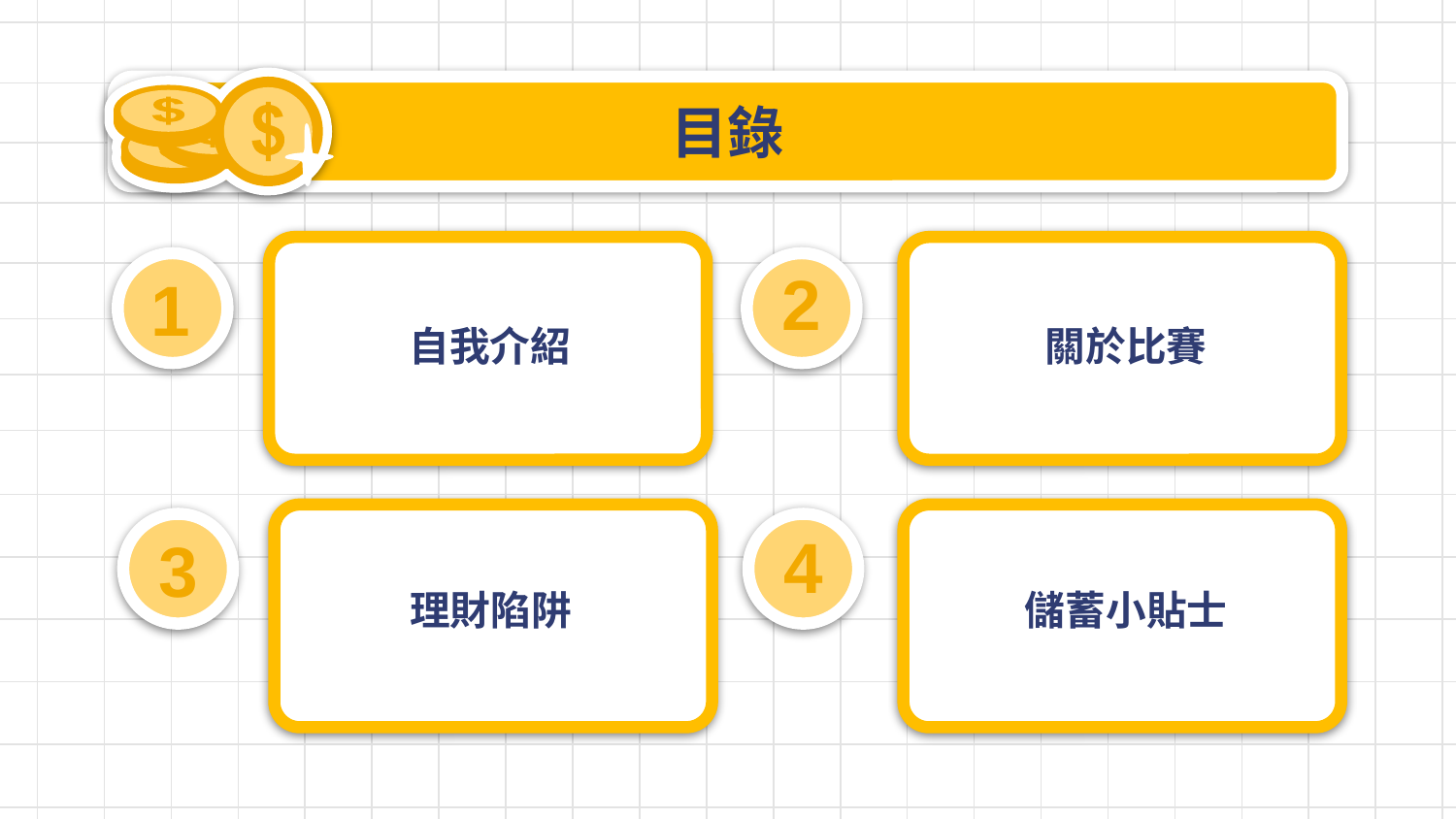

目錄
2
1
# 自我介紹
關於比賽
4
3
理財陷阱
儲蓄小貼士